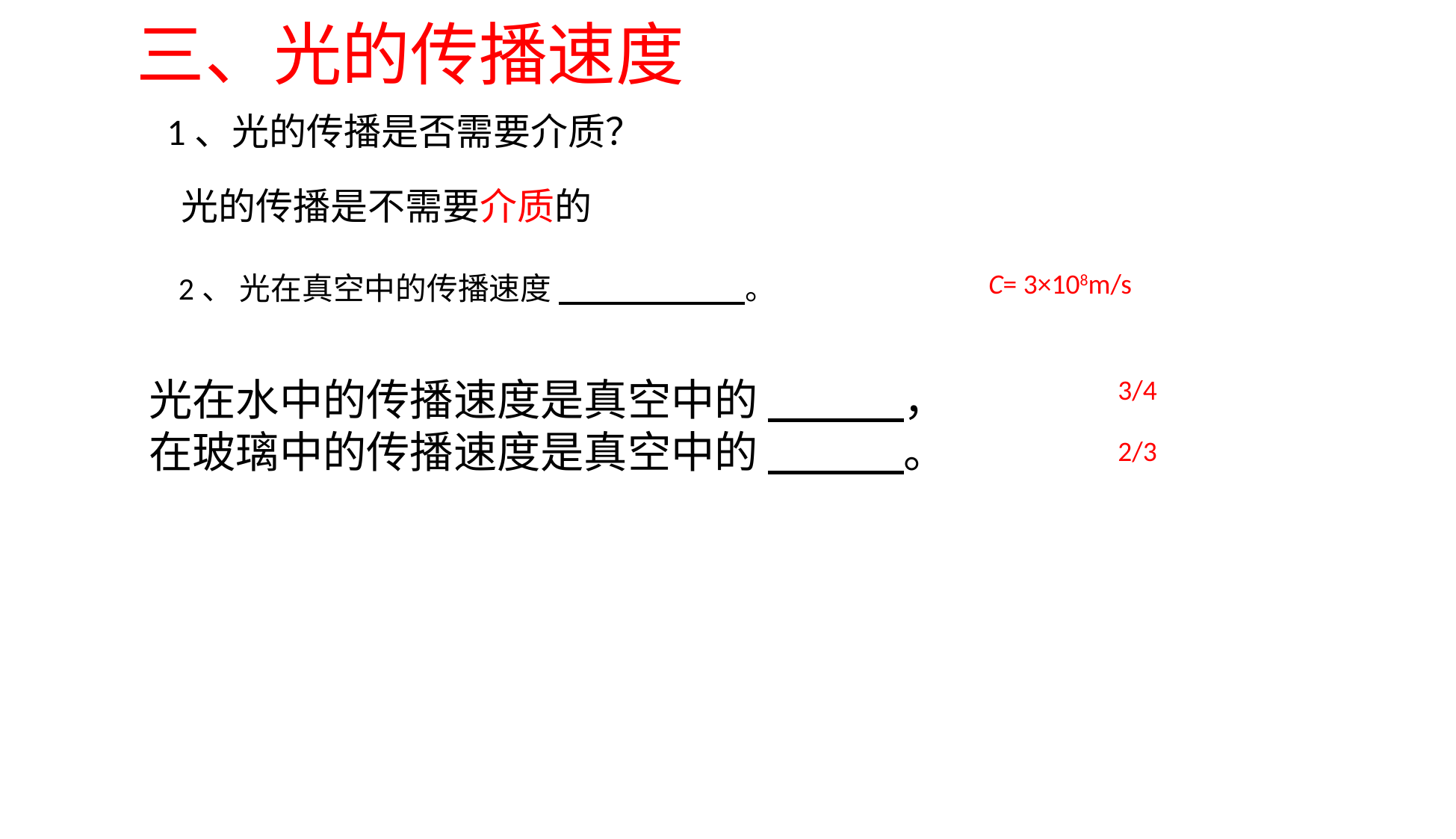

三、光的传播速度
1、光的传播是否需要介质？
光的传播是不需要介质的
C= 3×108m/s
2、 光在真空中的传播速度                            。
光在水中的传播速度是真空中的               ，
在玻璃中的传播速度是真空中的               。
3/4
2/3